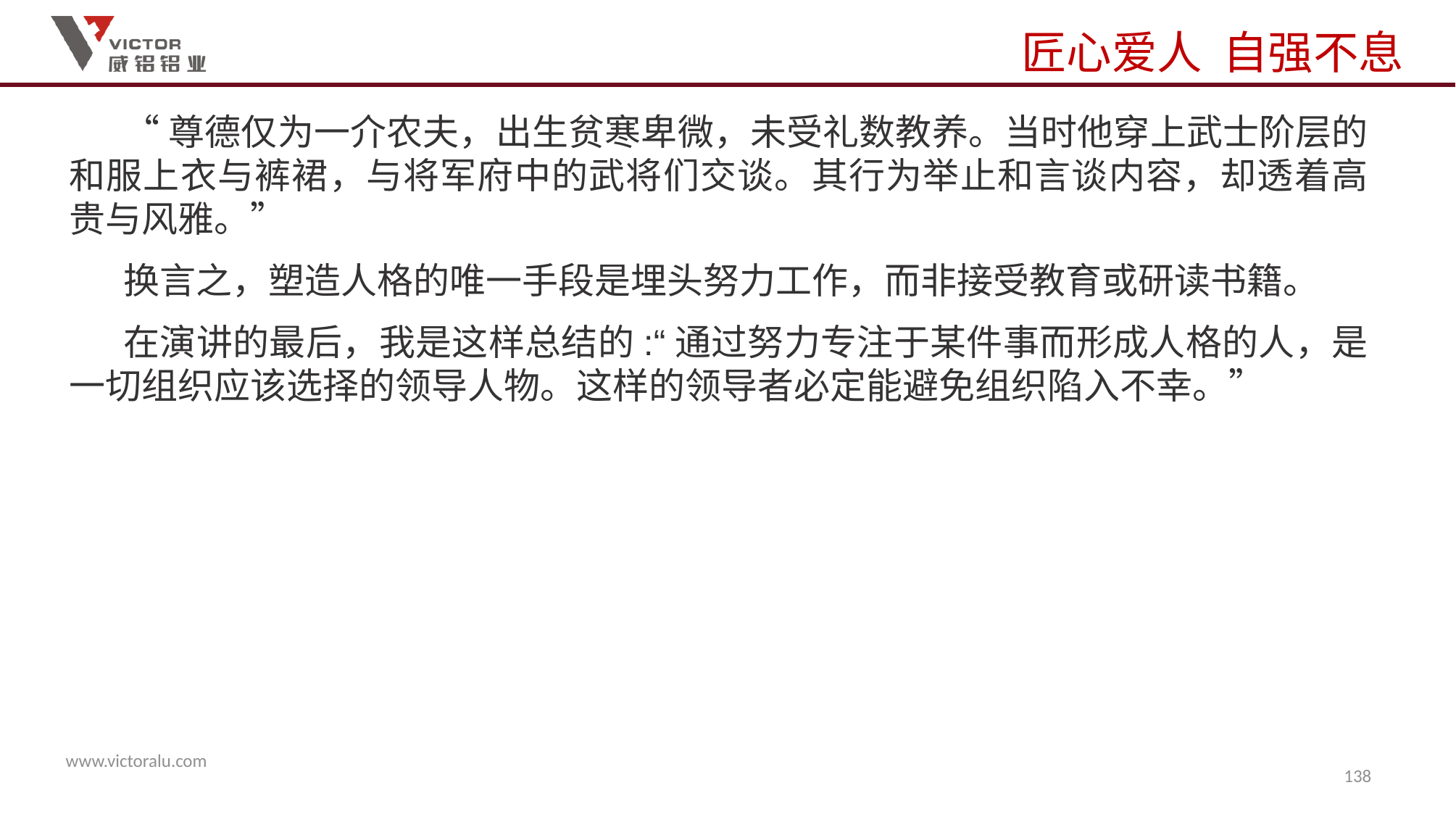

“尊德仅为一介农夫，出生贫寒卑微，未受礼数教养。当时他穿上武士阶层的和服上衣与裤裙，与将军府中的武将们交谈。其行为举止和言谈内容，却透着高贵与风雅。”
换言之，塑造人格的唯一手段是埋头努力工作，而非接受教育或研读书籍。
在演讲的最后，我是这样总结的:“通过努力专注于某件事而形成人格的人，是一切组织应该选择的领导人物。这样的领导者必定能避免组织陷入不幸。”
138